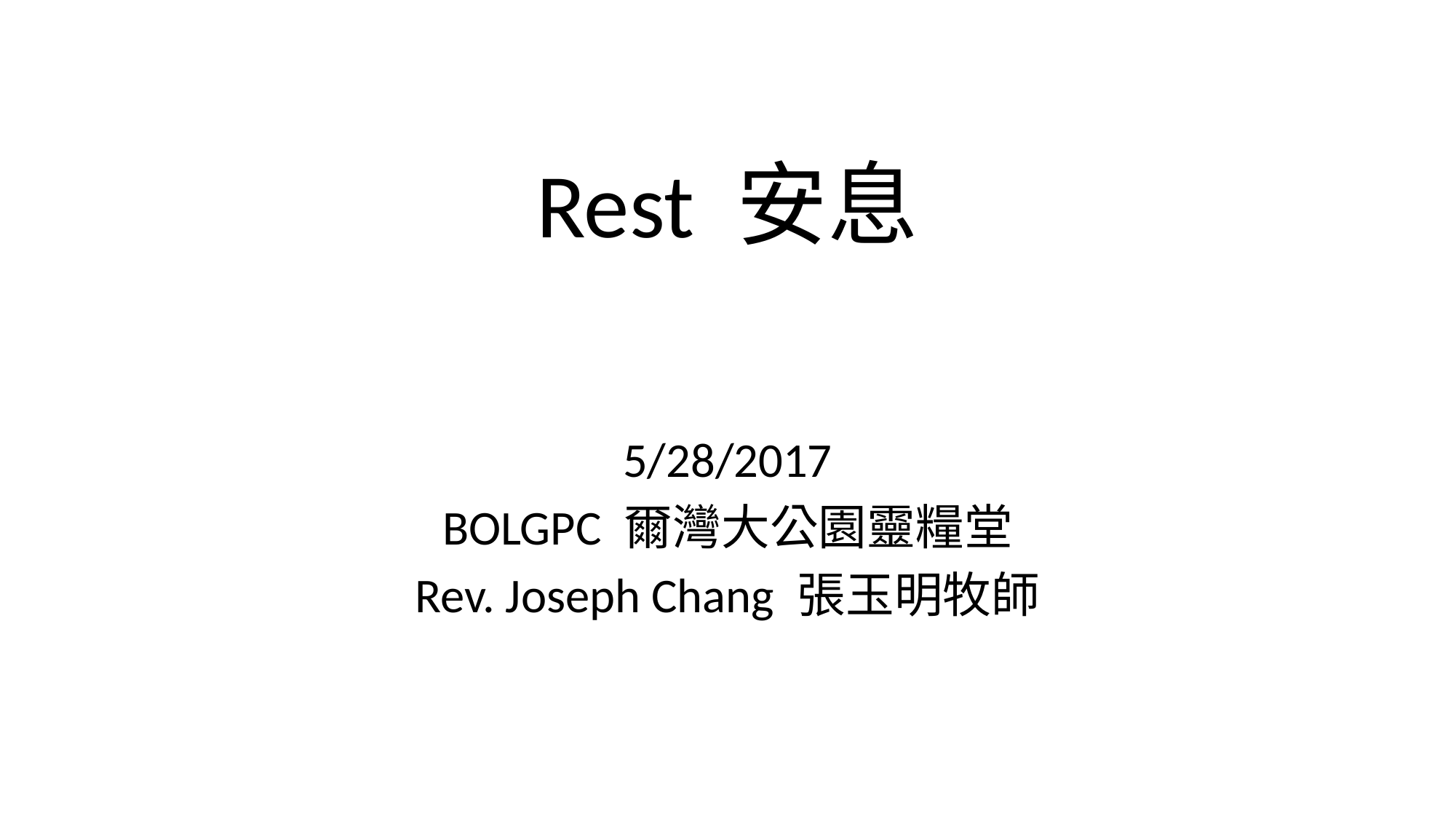

# Rest 安息
5/28/2017
BOLGPC 爾灣大公園靈糧堂
Rev. Joseph Chang 張玉明牧師